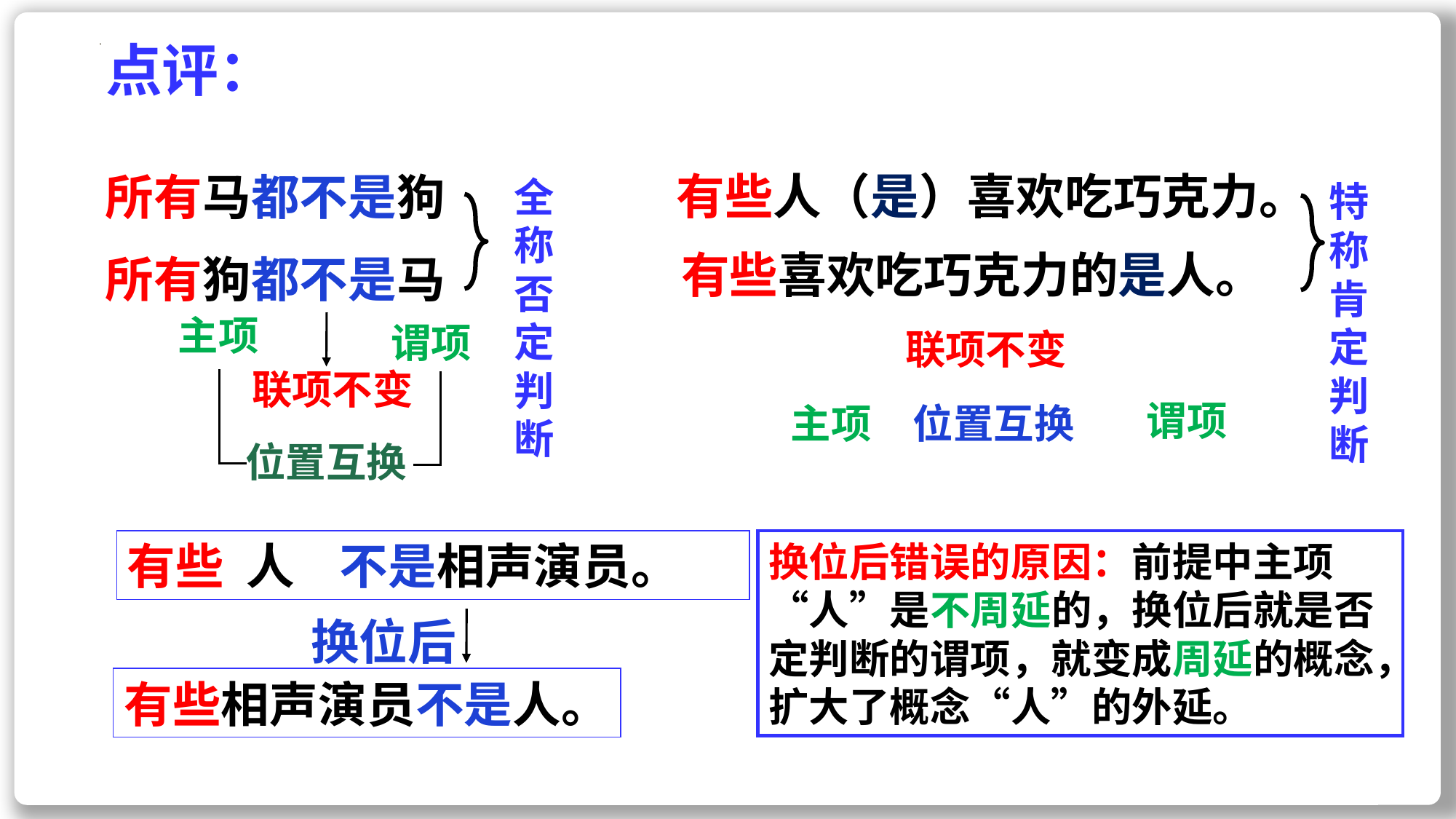

点评：
有些人（是）喜欢吃巧克力。
所有马都不是狗
全称否定判断
特称肯定判断

有些喜欢吃巧克力的是人。
所有狗都不是马
主项
谓项
联项不变
联项不变
谓项
主项
位置互换
位置互换
有些  人    不是相声演员。
换位后错误的原因：前提中主项“人”是不周延的，换位后就是否定判断的谓项，就变成周延的概念，扩大了概念“人”的外延。
换位后
有些相声演员不是人。